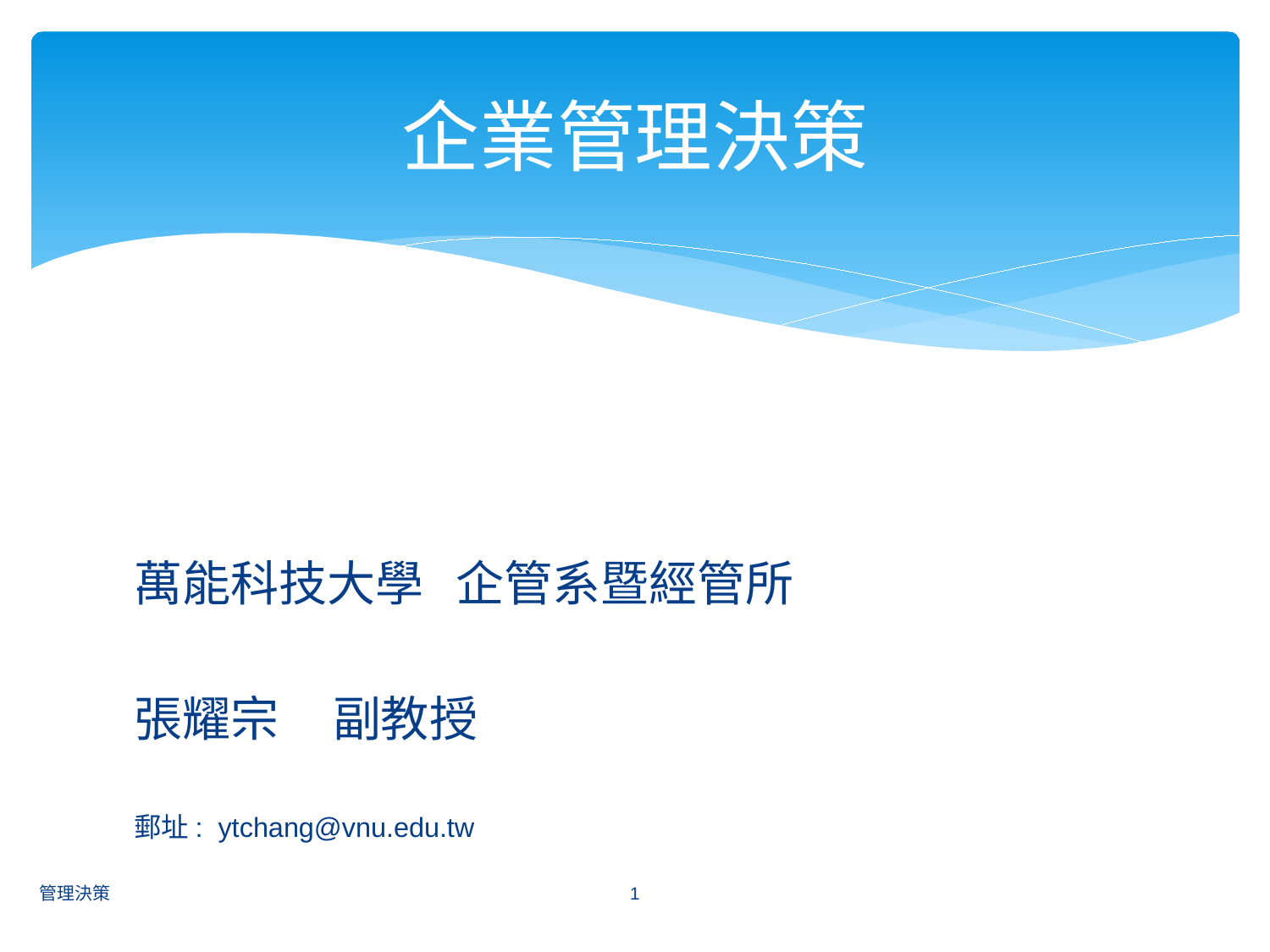

# 企業管理決策

萬能科技大學   企管系暨經管所

張耀宗     副教授

郵址:  ytchang@vnu.edu.tw

1
管理決策